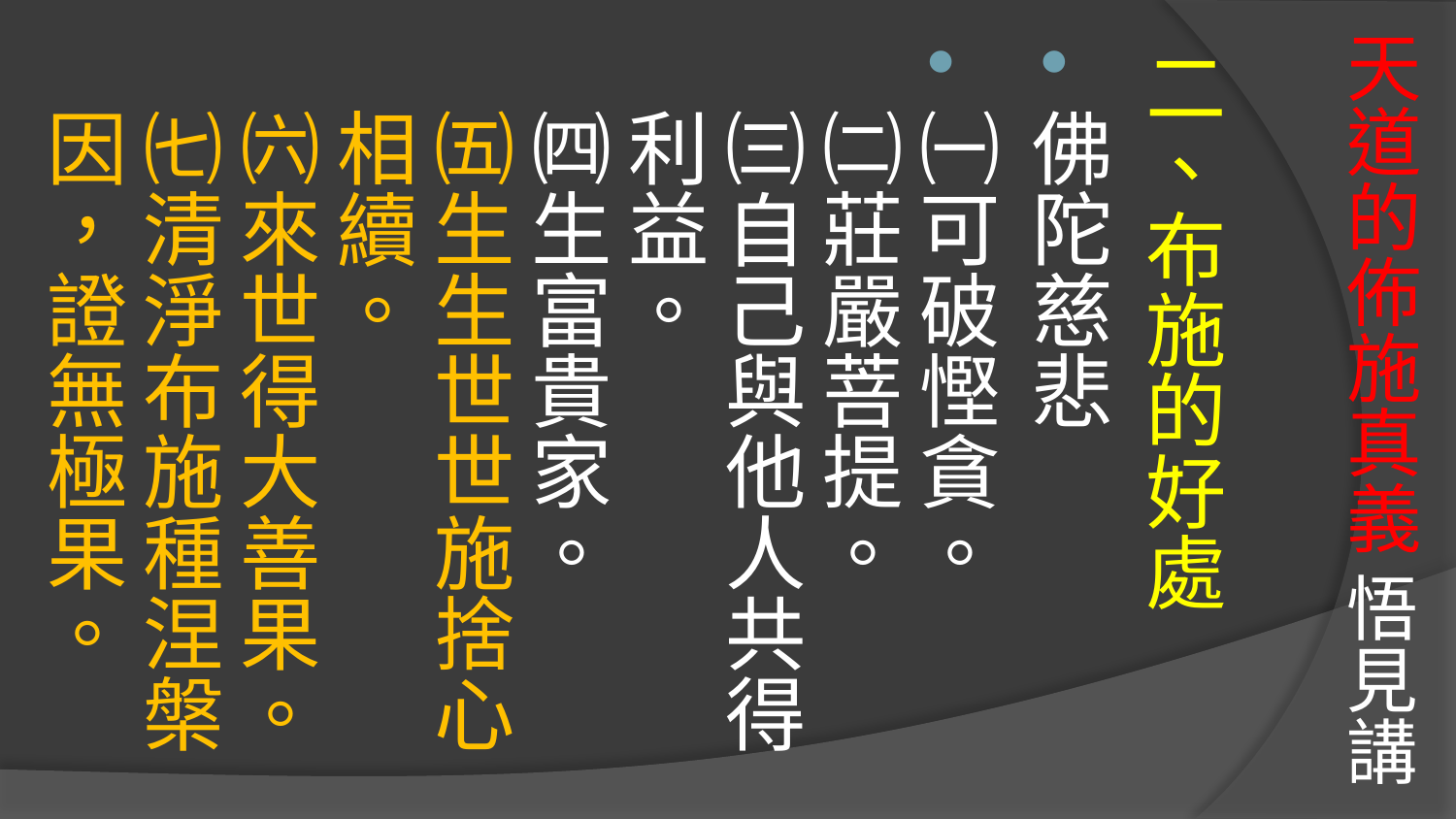

# 天道的佈施真義 悟見講
二、布施的好處
佛陀慈悲
㈠可破慳貪。
㈡莊嚴菩提。
㈢自己與他人共得利益。
㈣生富貴家。
㈤生生世世施捨心相續。
㈥來世得大善果。
㈦清淨布施種涅槃因，證無極果。